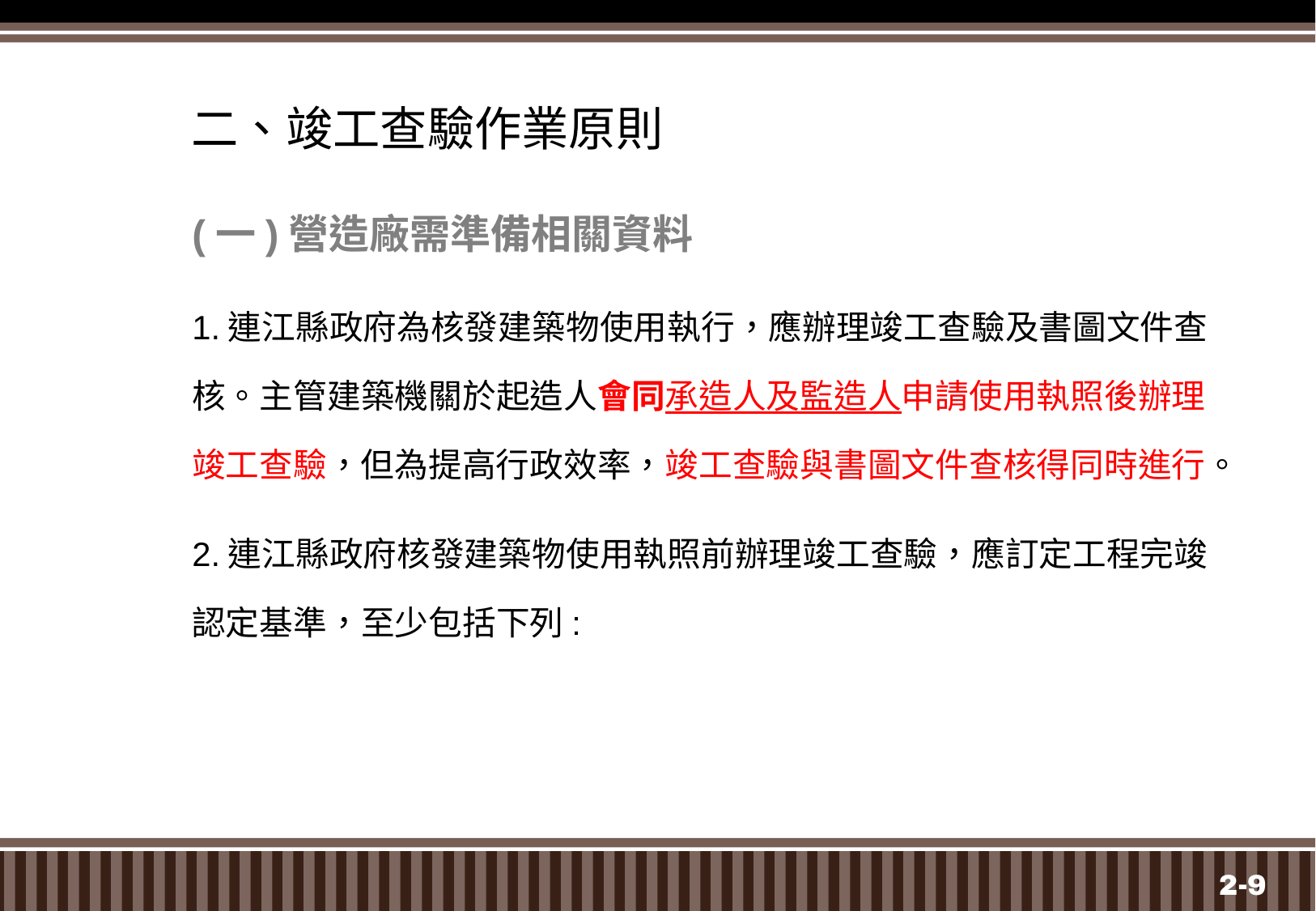

# 二、竣工查驗作業原則
(一)營造廠需準備相關資料
1.連江縣政府為核發建築物使用執行，應辦理竣工查驗及書圖文件查核。主管建築機關於起造人會同承造人及監造人申請使用執照後辦理竣工查驗，但為提高行政效率，竣工查驗與書圖文件查核得同時進行。
2.連江縣政府核發建築物使用執照前辦理竣工查驗，應訂定工程完竣認定基準，至少包括下列:
2-9